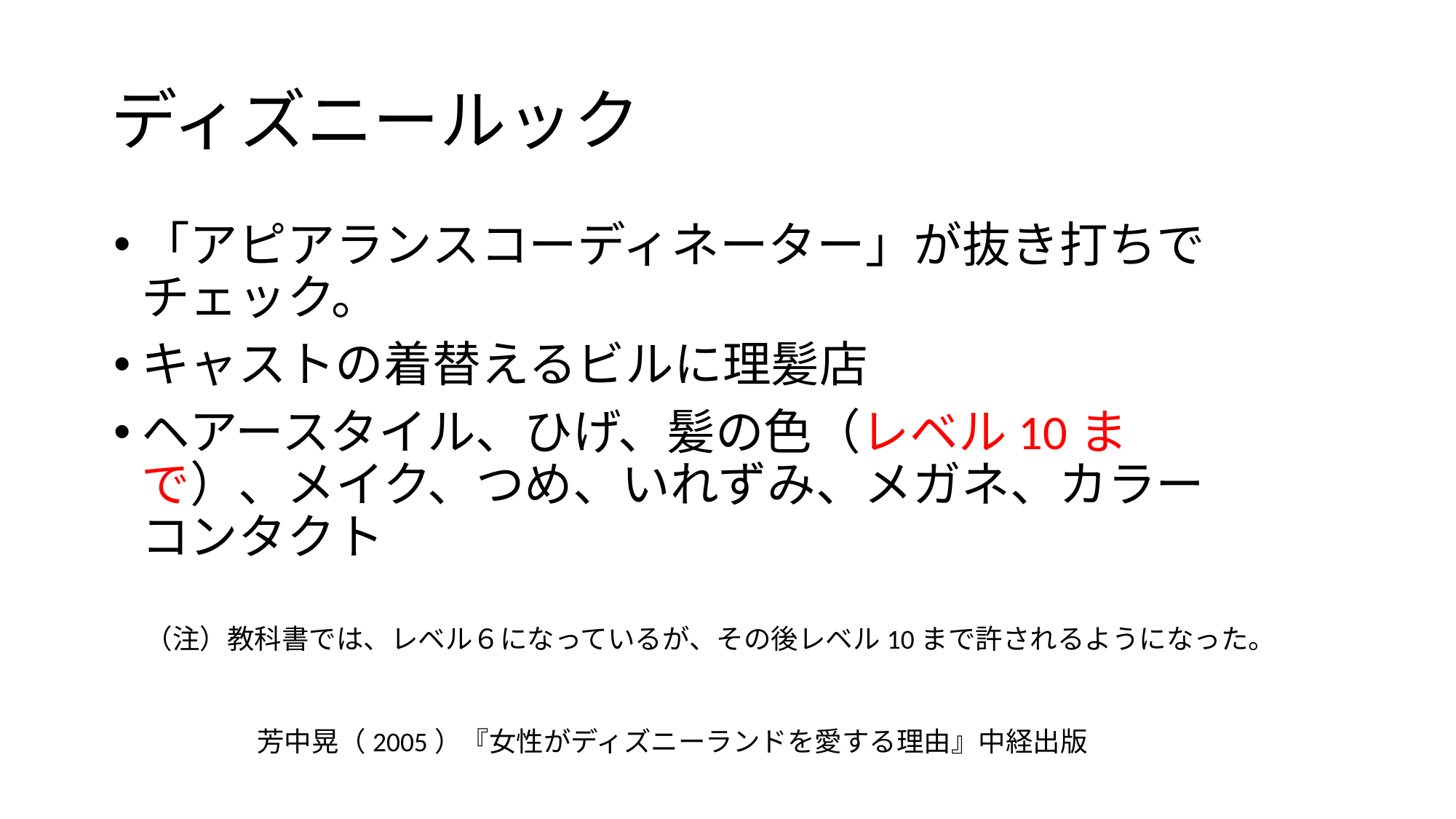

# ディズニールック
「アピアランスコーディネーター」が抜き打ちでチェック。
キャストの着替えるビルに理髪店
ヘアースタイル、ひげ、髪の色（レベル10まで）、メイク、つめ、いれずみ、メガネ、カラーコンタクト
（注）教科書では、レベル６になっているが、その後レベル10まで許されるようになった。
芳中晃（2005）『女性がディズニーランドを愛する理由』中経出版